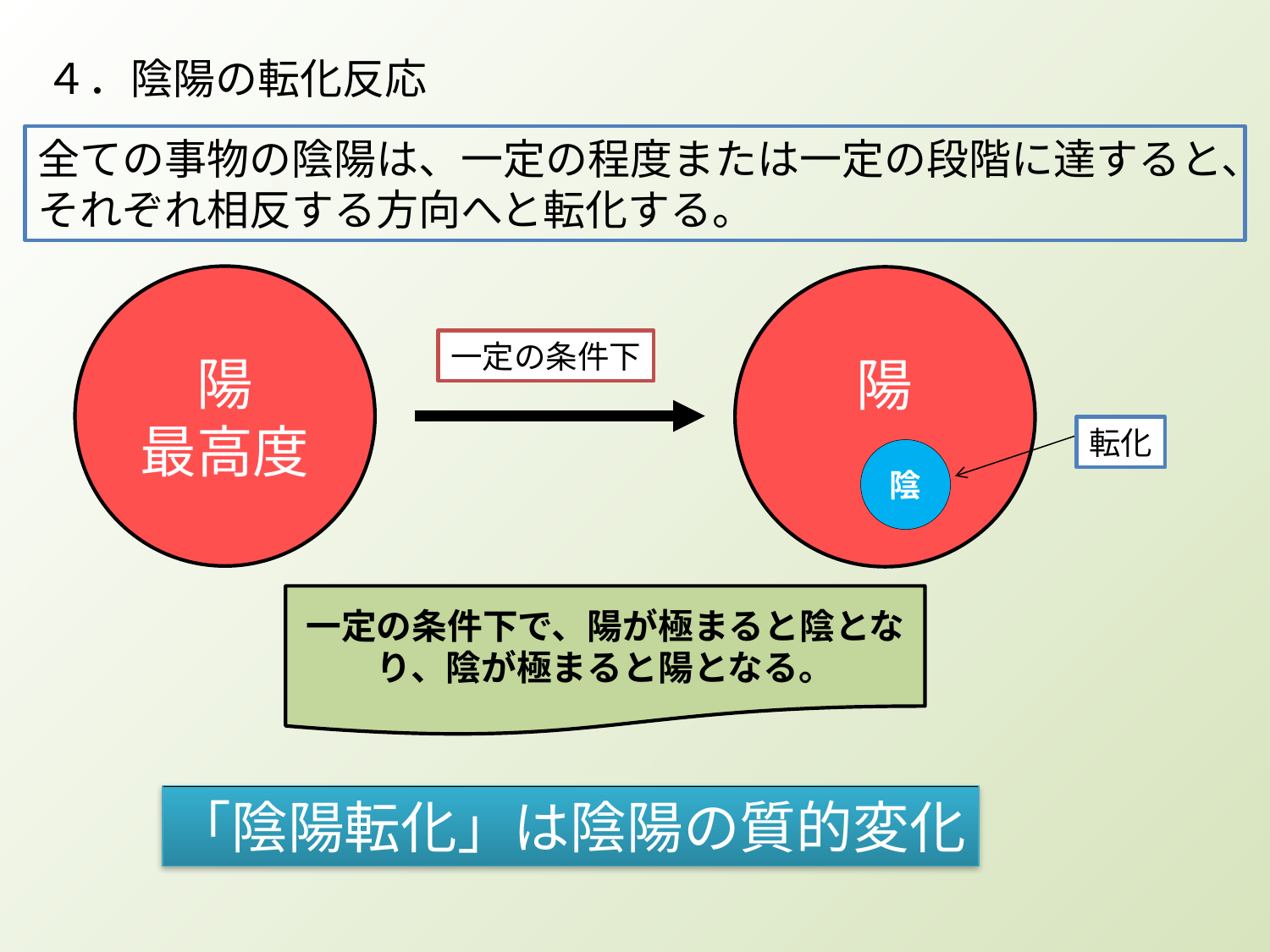

４．陰陽の転化反応
全ての事物の陰陽は、一定の程度または一定の段階に達すると、それぞれ相反する方向へと転化する。
陽
最高度
陽

一定の条件下
転化
陰
一定の条件下で、陽が極まると陰となり、陰が極まると陽となる。
「陰陽転化」は陰陽の質的変化